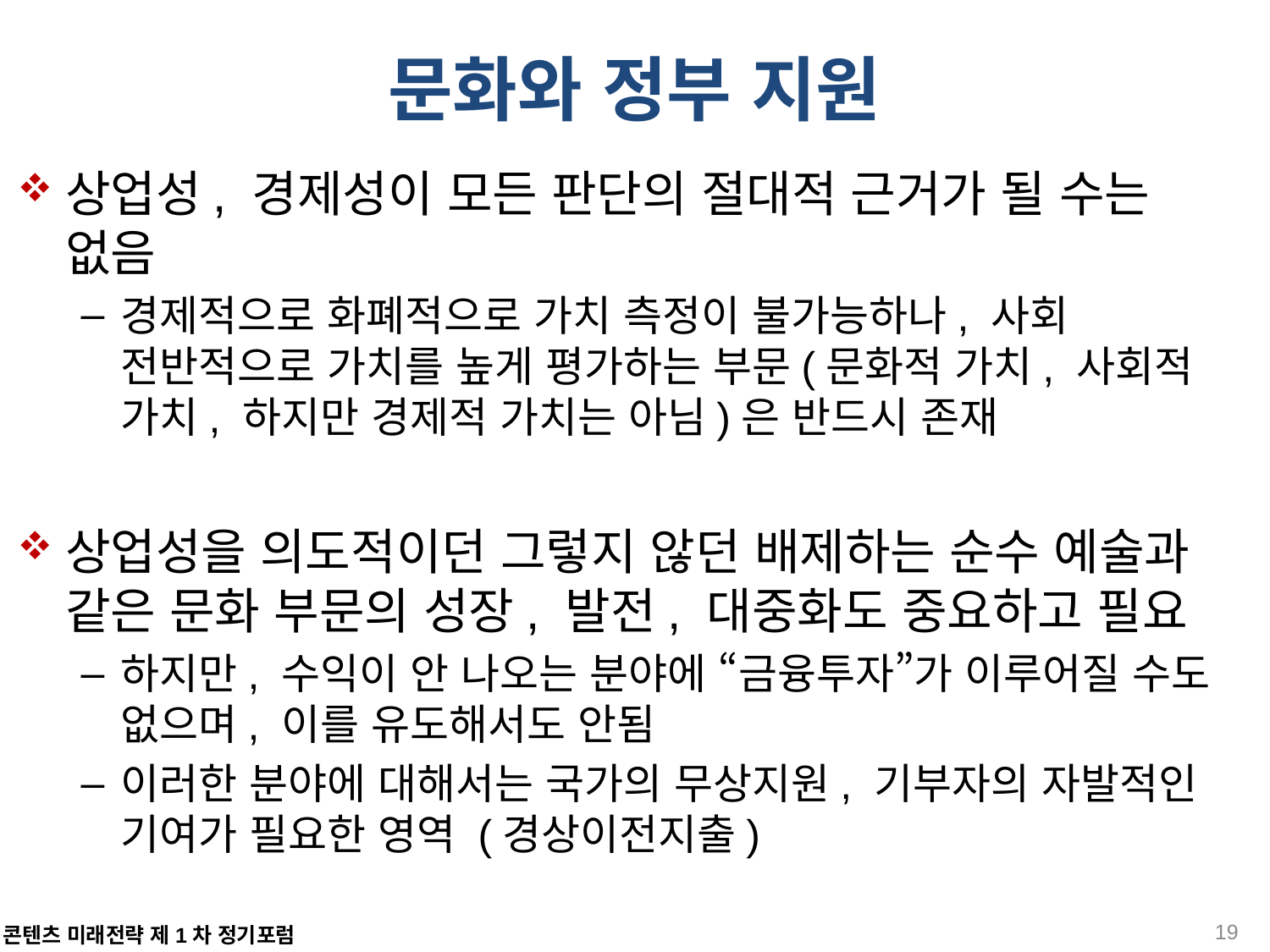

# 문화와 정부 지원
상업성, 경제성이 모든 판단의 절대적 근거가 될 수는 없음
경제적으로 화폐적으로 가치 측정이 불가능하나, 사회 전반적으로 가치를 높게 평가하는 부문(문화적 가치, 사회적 가치, 하지만 경제적 가치는 아님)은 반드시 존재

상업성을 의도적이던 그렇지 않던 배제하는 순수 예술과 같은 문화 부문의 성장, 발전, 대중화도 중요하고 필요
하지만, 수익이 안 나오는 분야에 “금융투자”가 이루어질 수도 없으며, 이를 유도해서도 안됨
이러한 분야에 대해서는 국가의 무상지원, 기부자의 자발적인 기여가 필요한 영역 (경상이전지출)

19